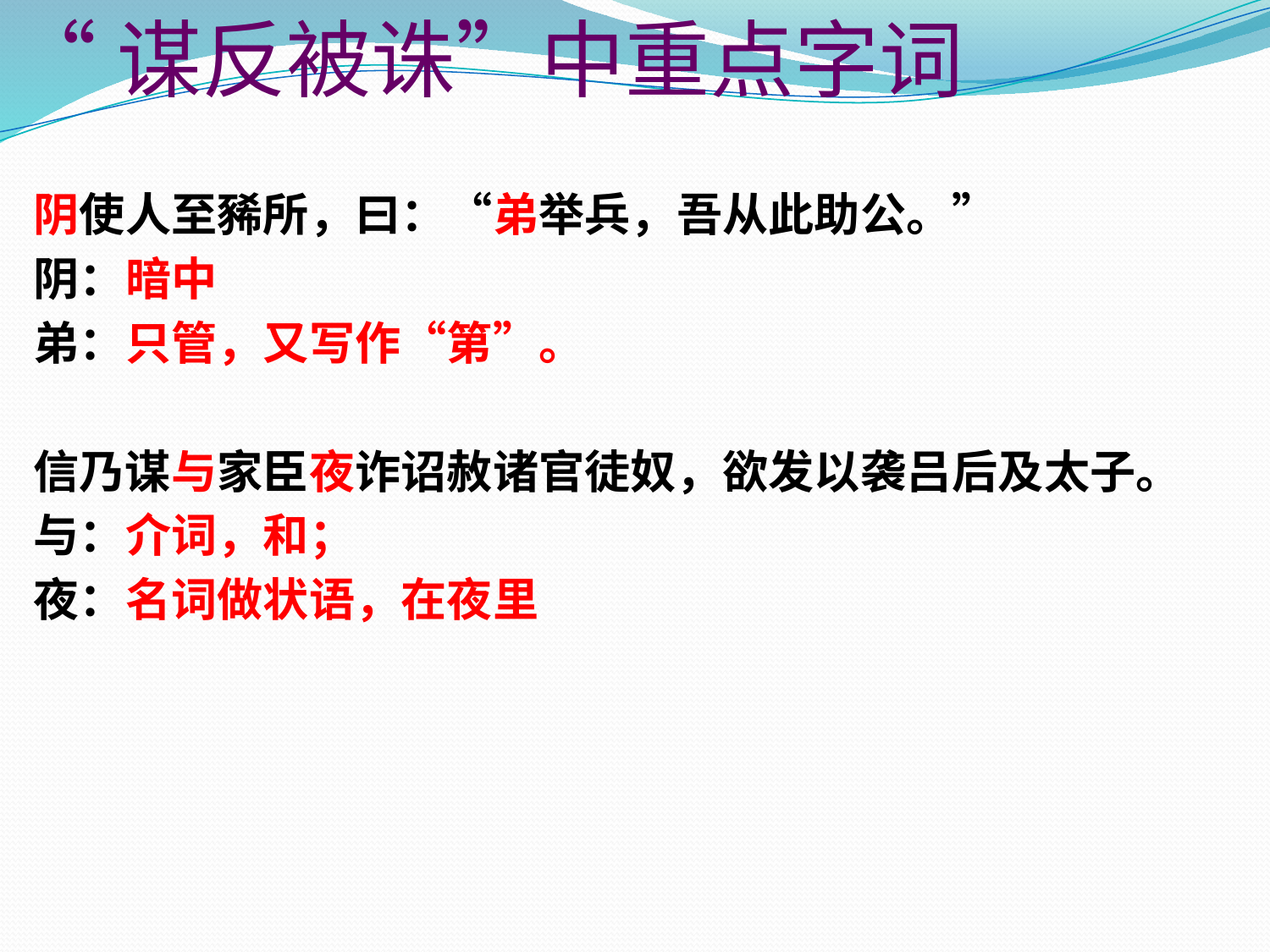

“谋反被诛”中重点字词
阴使人至豨所，曰：“弟举兵，吾从此助公。”
阴：暗中
弟：只管，又写作“第”。

信乃谋与家臣夜诈诏赦诸官徒奴，欲发以袭吕后及太子。
与：介词，和；
夜：名词做状语，在夜里